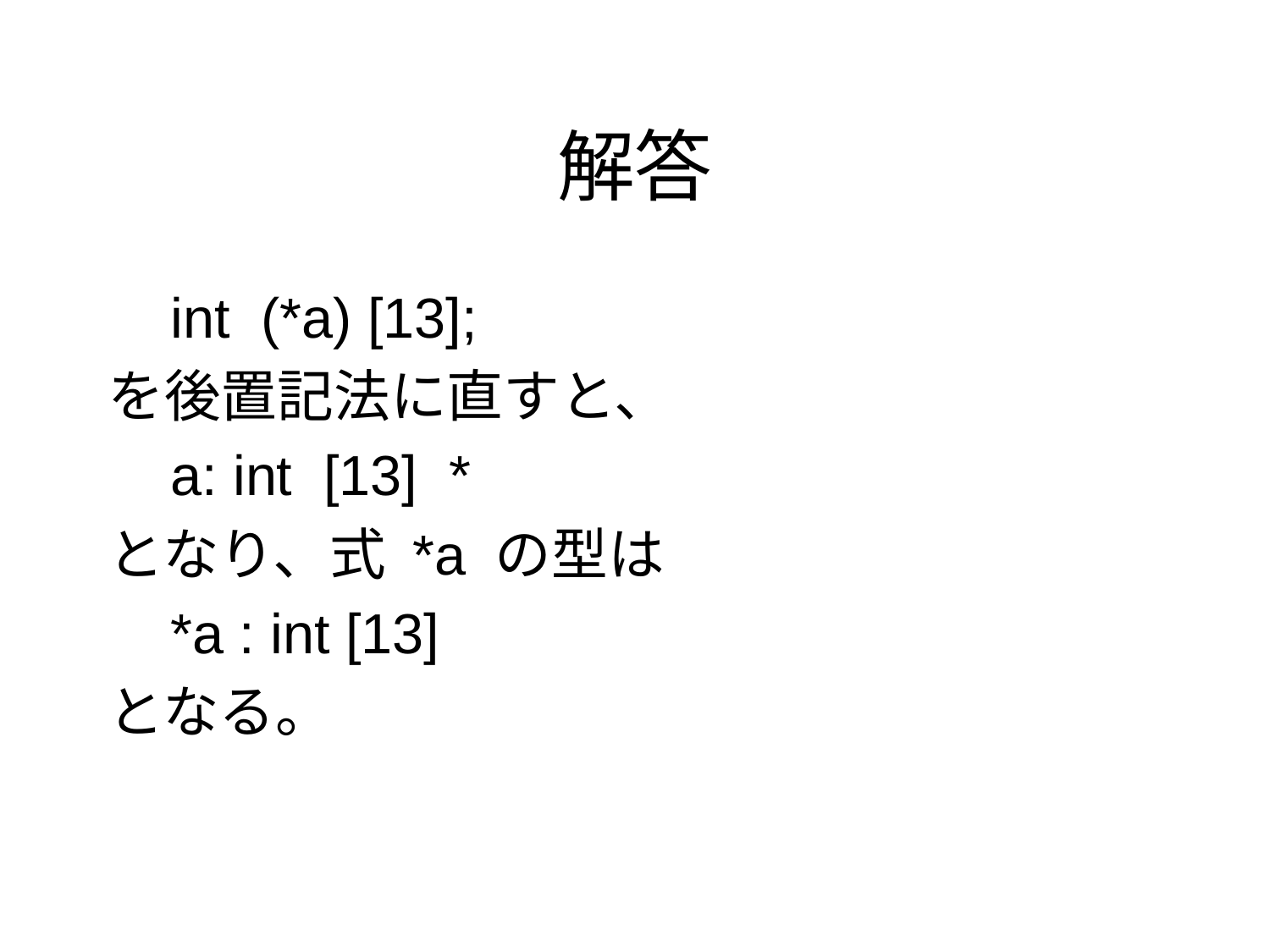

# 解答
    int  (*a) [13];
を後置記法に直すと、
    a: int  [13]  *
となり、式 *a の型は
    *a : int [13]
となる。